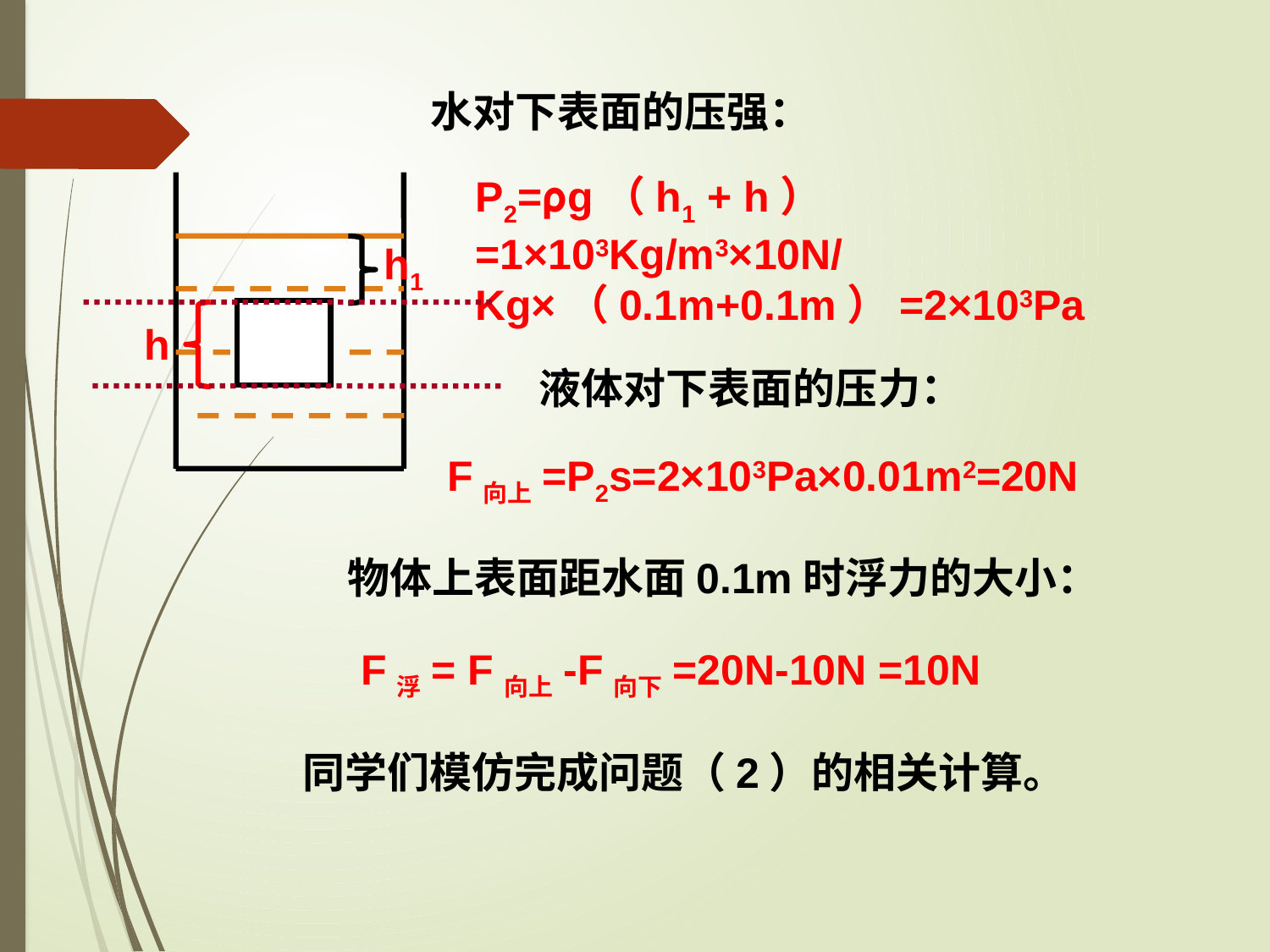

水对下表面的压强：
P2=ρg（h1 + h）
=1×103Kg/m3×10N/Kg×（0.1m+0.1m）=2×103Pa

h1

h
液体对下表面的压力：

F向上=P2s=2×103Pa×0.01m2=20N
物体上表面距水面0.1m时浮力的大小：
F浮= F向上-F向下=20N-10N =10N
同学们模仿完成问题（2）的相关计算。